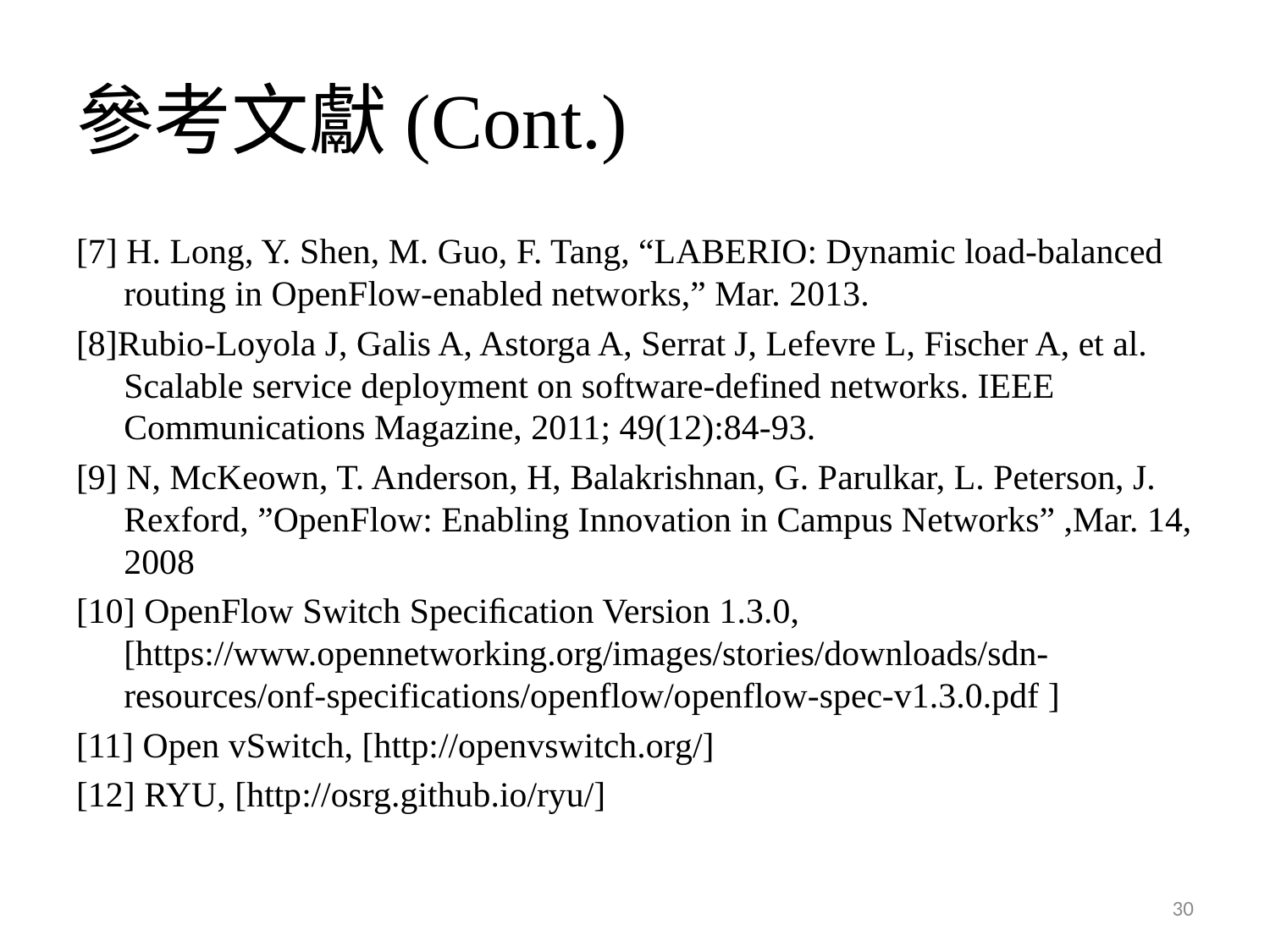

# 參考文獻(Cont.)
[7] H. Long, Y. Shen, M. Guo, F. Tang, “LABERIO: Dynamic load-balanced routing in OpenFlow-enabled networks,” Mar. 2013.
[8]Rubio-Loyola J, Galis A, Astorga A, Serrat J, Lefevre L, Fischer A, et al. Scalable service deployment on software-defined networks. IEEE Communications Magazine, 2011; 49(12):84-93.
[9] N, McKeown, T. Anderson, H, Balakrishnan, G. Parulkar, L. Peterson, J. Rexford, ”OpenFlow: Enabling Innovation in Campus Networks” ,Mar. 14, 2008
[10] OpenFlow Switch Speciﬁcation Version 1.3.0, [https://www.opennetworking.org/images/stories/downloads/sdn-resources/onf-specifications/openflow/openflow-spec-v1.3.0.pdf ]
[11] Open vSwitch, [http://openvswitch.org/]
[12] RYU, [http://osrg.github.io/ryu/]

30